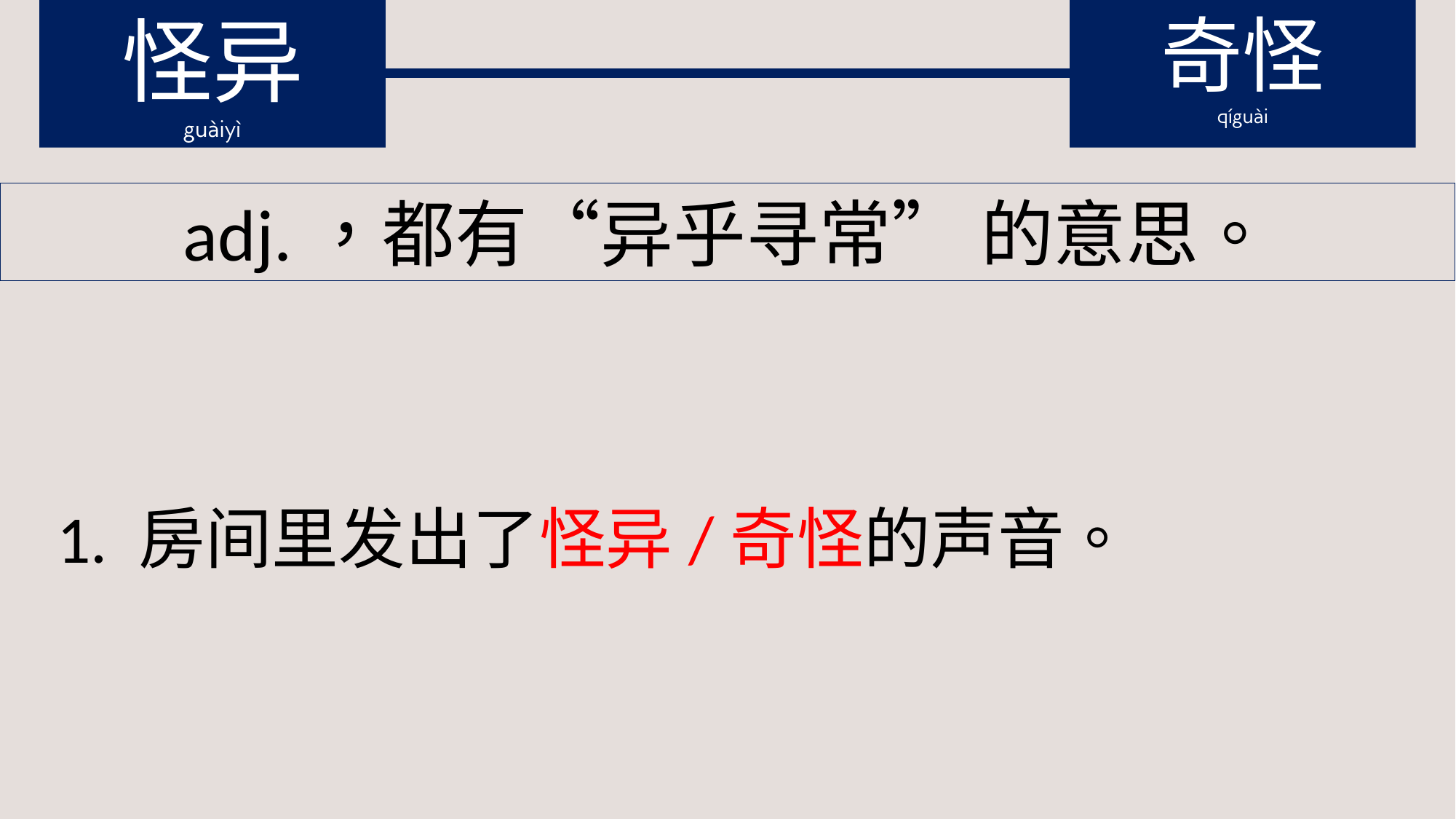

怪异
guàiyì
奇怪
qíguài

adj.，都有“异乎寻常” 的意思。
1. 房间里发出了怪异/奇怪的声音。